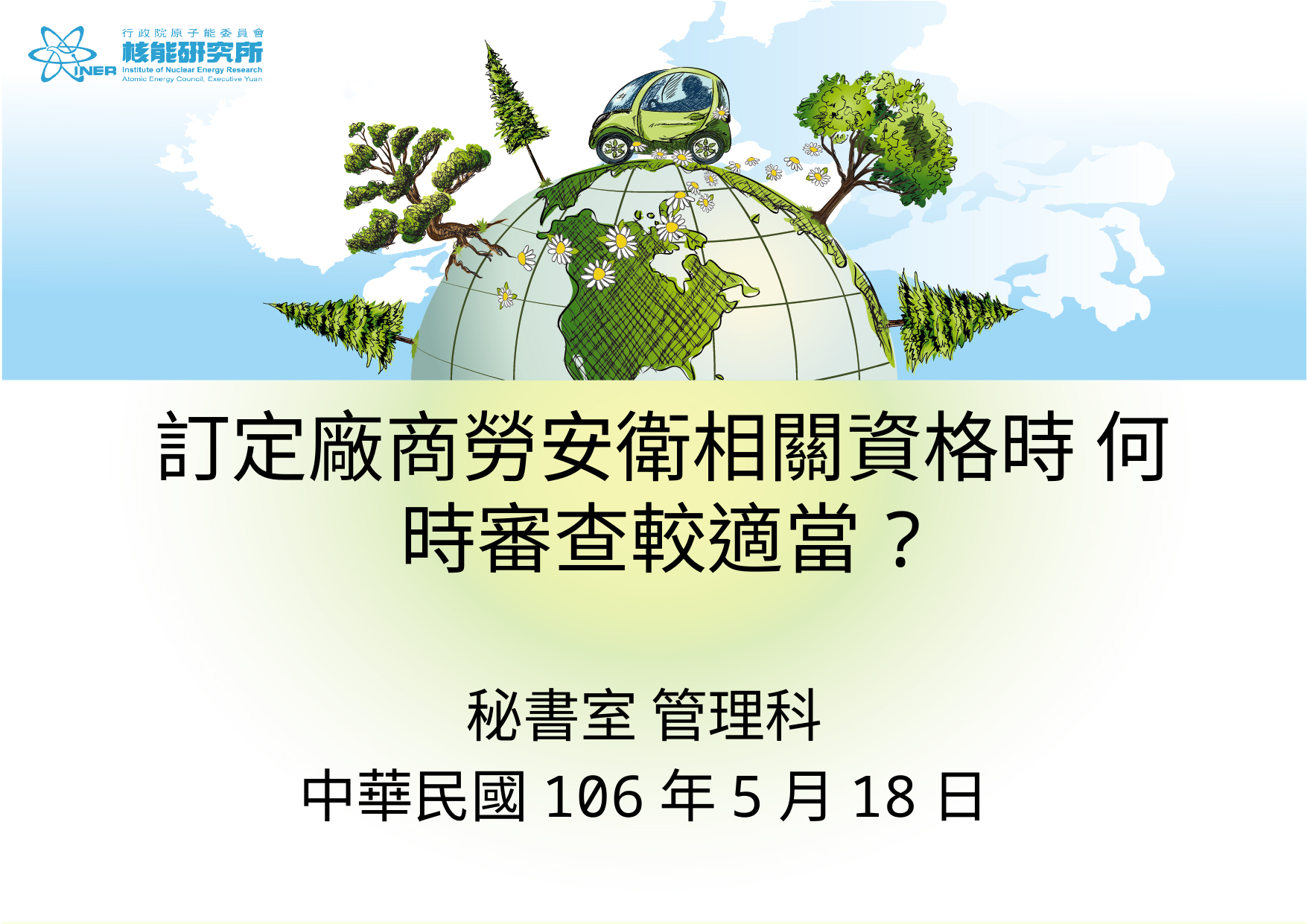

# 訂定廠商勞安衛相關資格時 何時審查較適當?
秘書室 管理科
中華民國106年5月18日